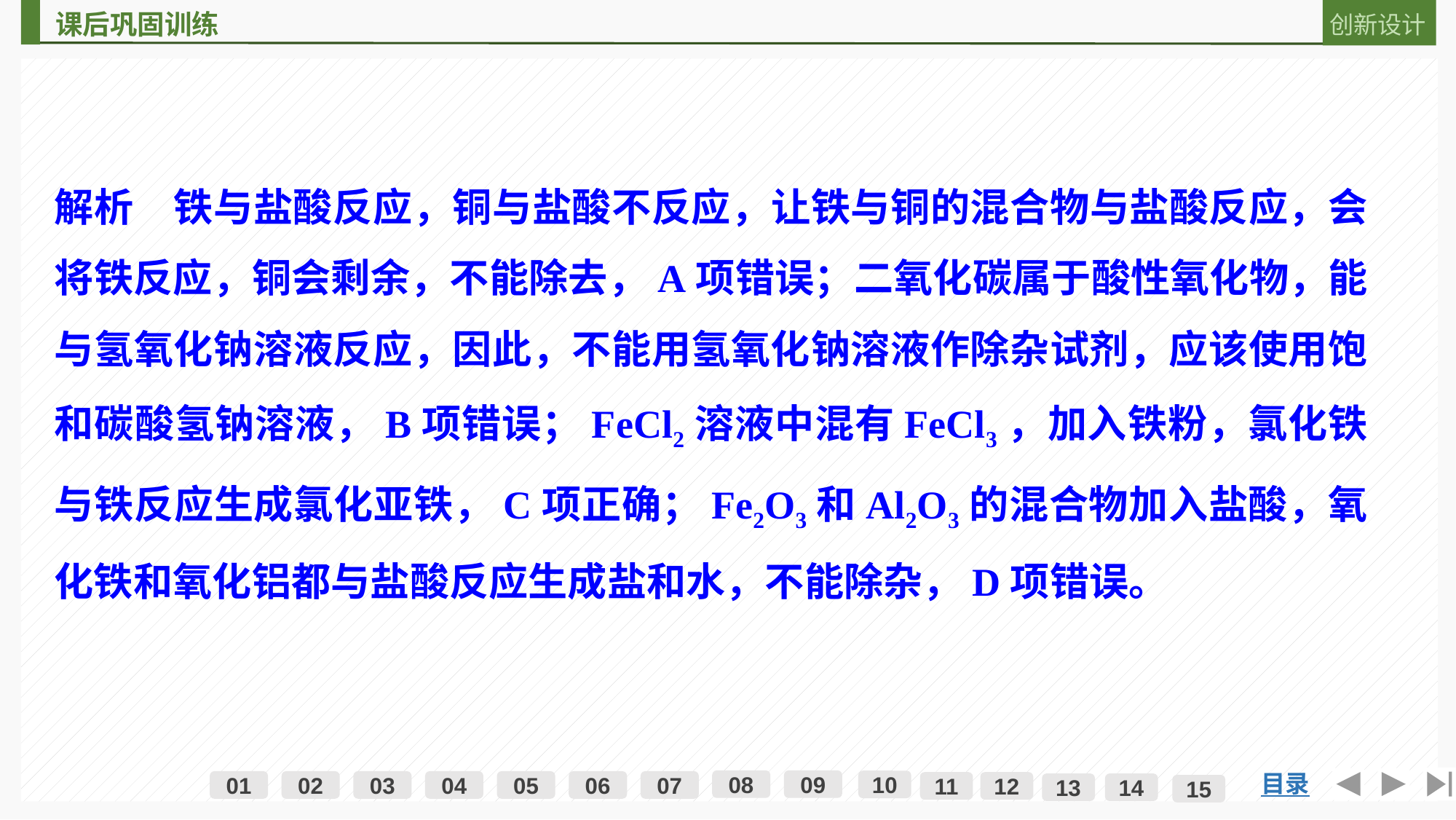

解析　铁与盐酸反应，铜与盐酸不反应，让铁与铜的混合物与盐酸反应，会将铁反应，铜会剩余，不能除去，A项错误；二氧化碳属于酸性氧化物，能与氢氧化钠溶液反应，因此，不能用氢氧化钠溶液作除杂试剂，应该使用饱和碳酸氢钠溶液，B项错误；FeCl2溶液中混有FeCl3，加入铁粉，氯化铁与铁反应生成氯化亚铁，C项正确；Fe2O3和Al2O3的混合物加入盐酸，氧化铁和氧化铝都与盐酸反应生成盐和水，不能除杂，D项错误。